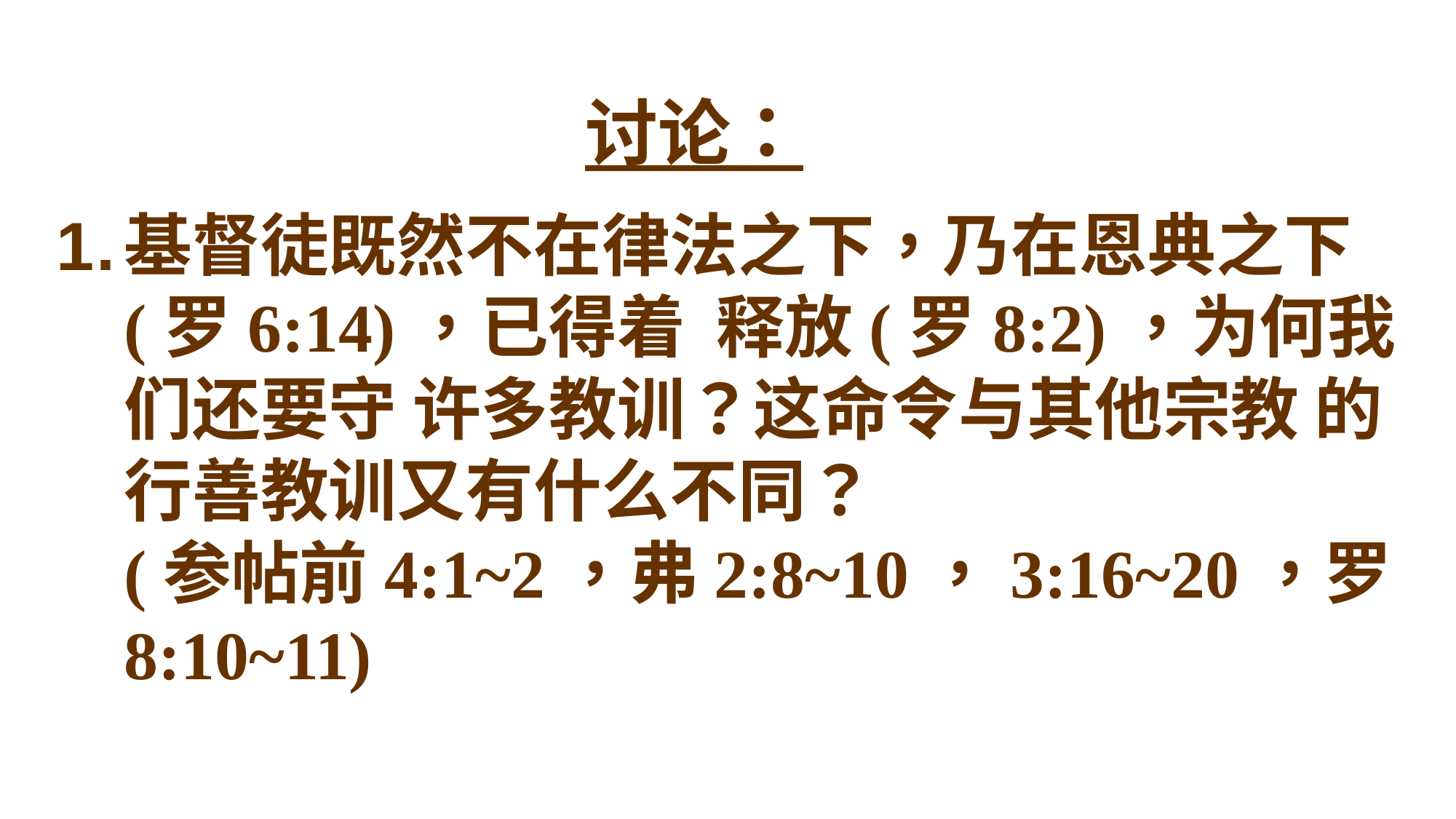

讨论：
基督徒既然不在律法之下，乃在恩典之下 (罗6:14)，已得着  释放(罗8:2)，为何我们还要守 许多教训？这命令与其他宗教 的行善教训又有什么不同？
(参帖前4:1~2，弗2:8~10，3:16~20，罗8:10~11)